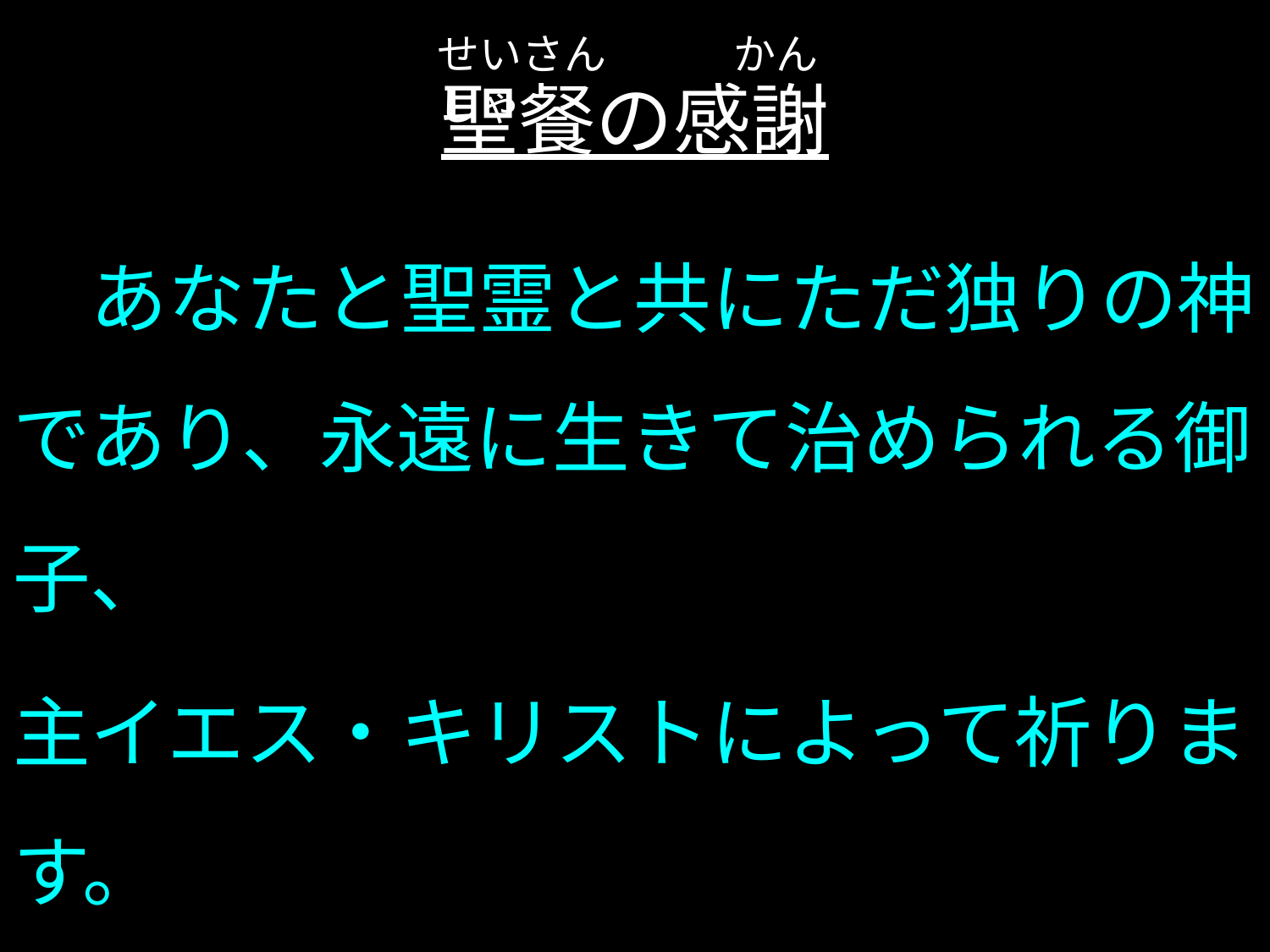

せいさん　　　かんしゃ
# 聖餐の感謝
　あなたと聖霊と共にただ独りの神であり、永遠に生きて治められる御子、
主イエス・キリストによって祈ります。
衆） アーメン